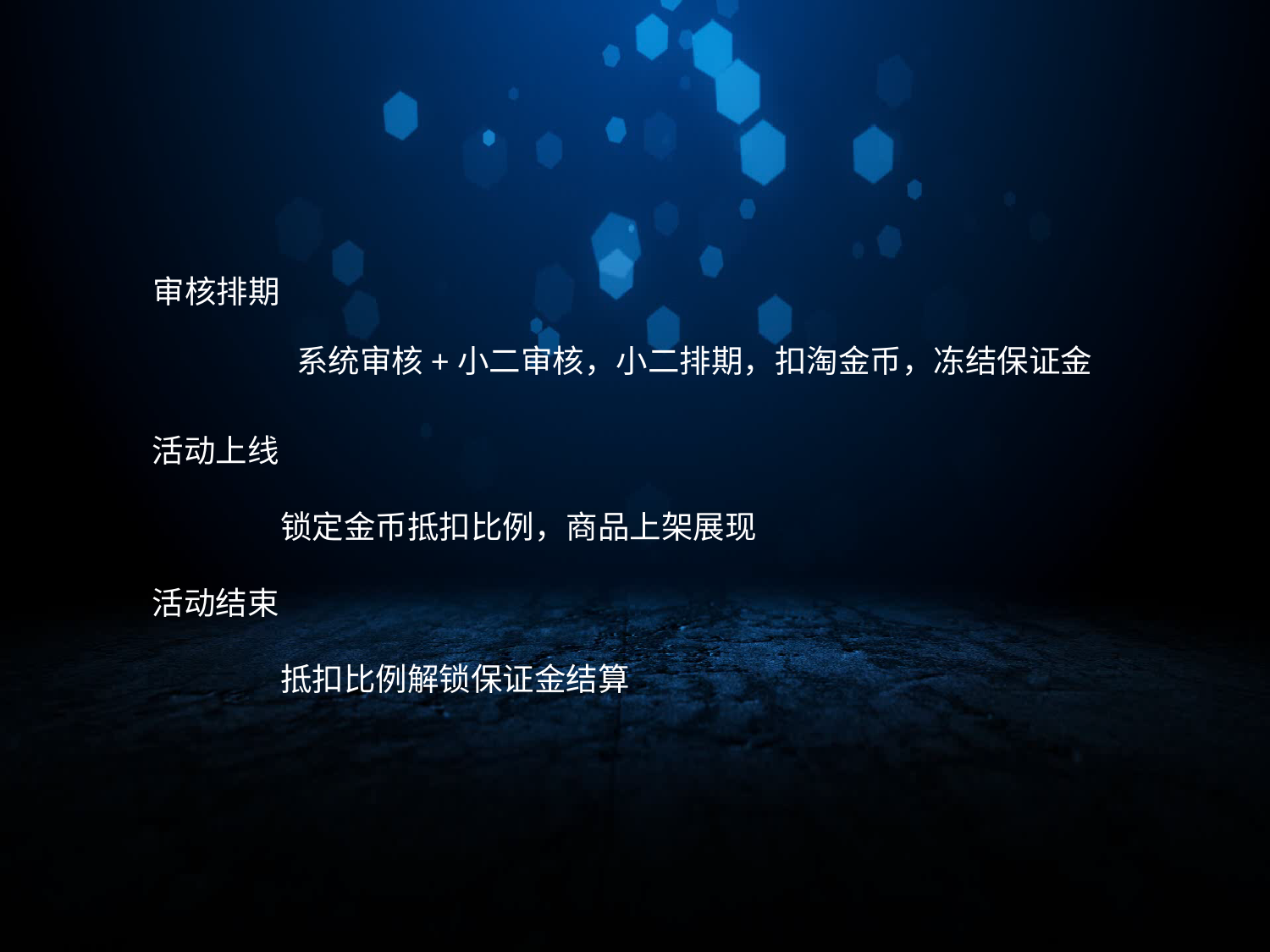

审核排期
系统审核+小二审核，小二排期，扣淘金币，冻结保证金

活动上线

　　         锁定金币抵扣比例，商品上架展现

活动结束

　　         抵扣比例解锁保证金结算